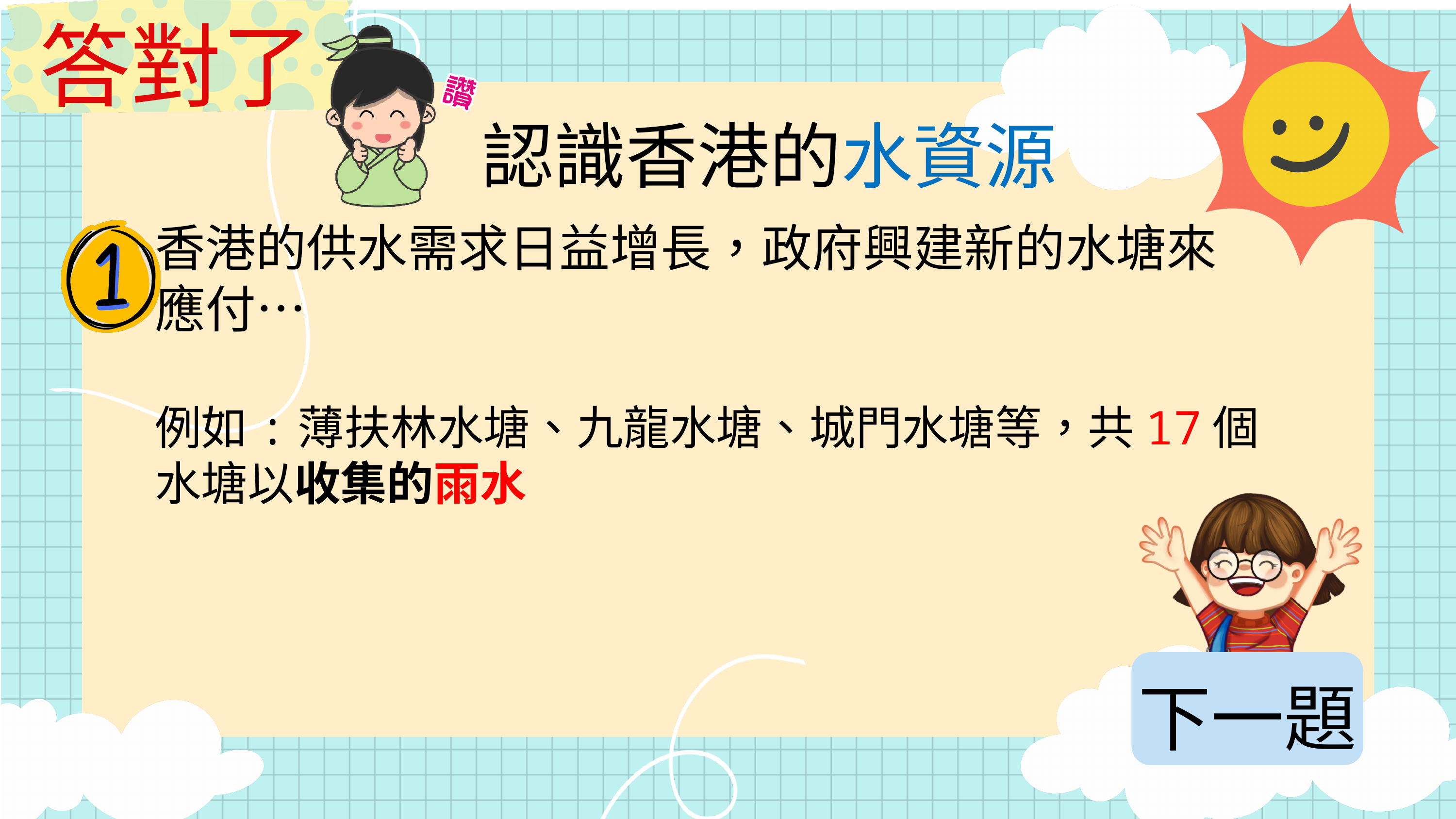

答對了

認識香港的水資源
香港的供水需求日益增長，政府興建新的水塘來應付…
例如:薄扶林水塘、九龍水塘、城門水塘等，共17個水塘以收集的雨水

下一題